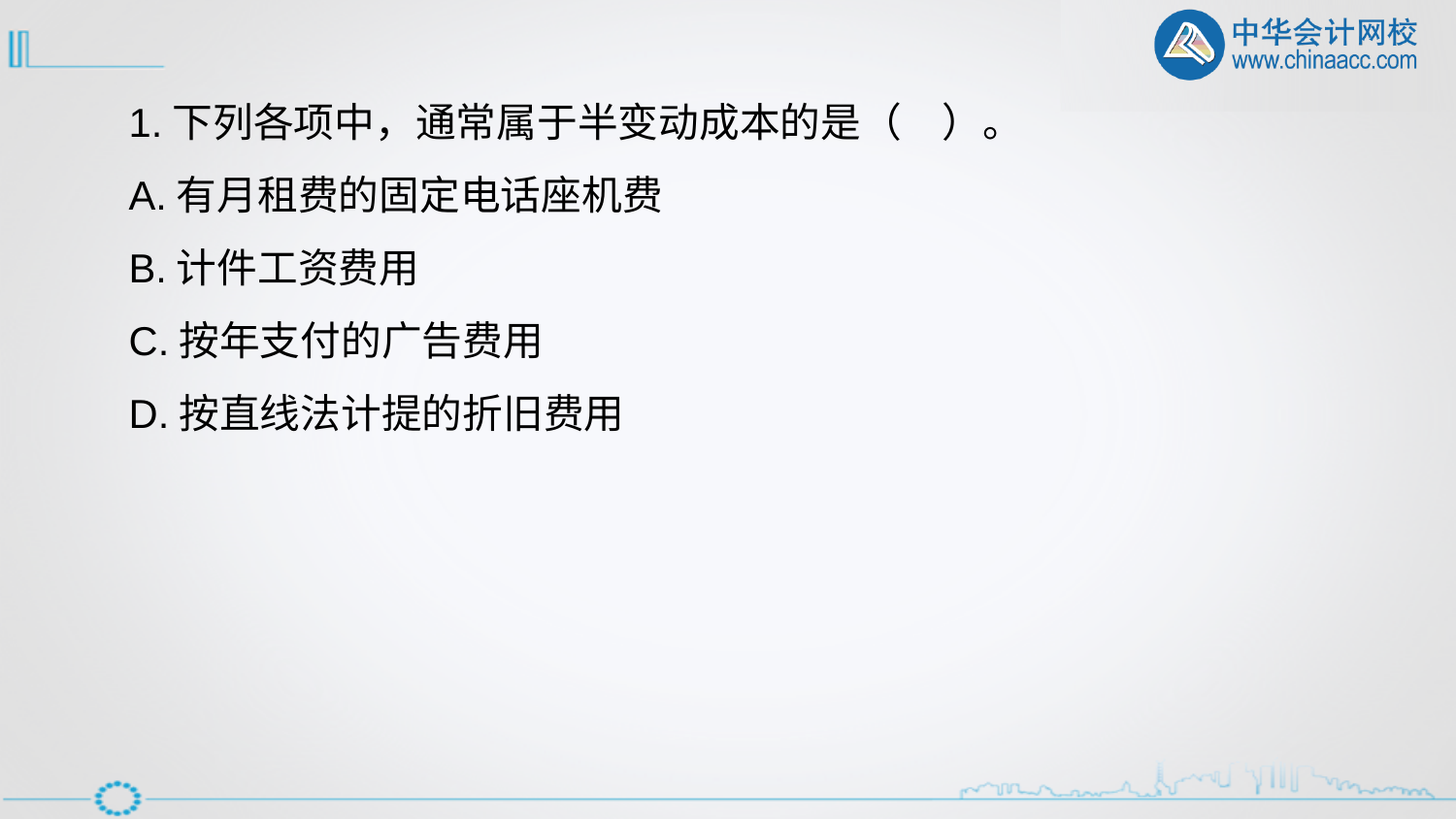

1.下列各项中，通常属于半变动成本的是（　）。
A.有月租费的固定电话座机费
B.计件工资费用
C.按年支付的广告费用
D.按直线法计提的折旧费用